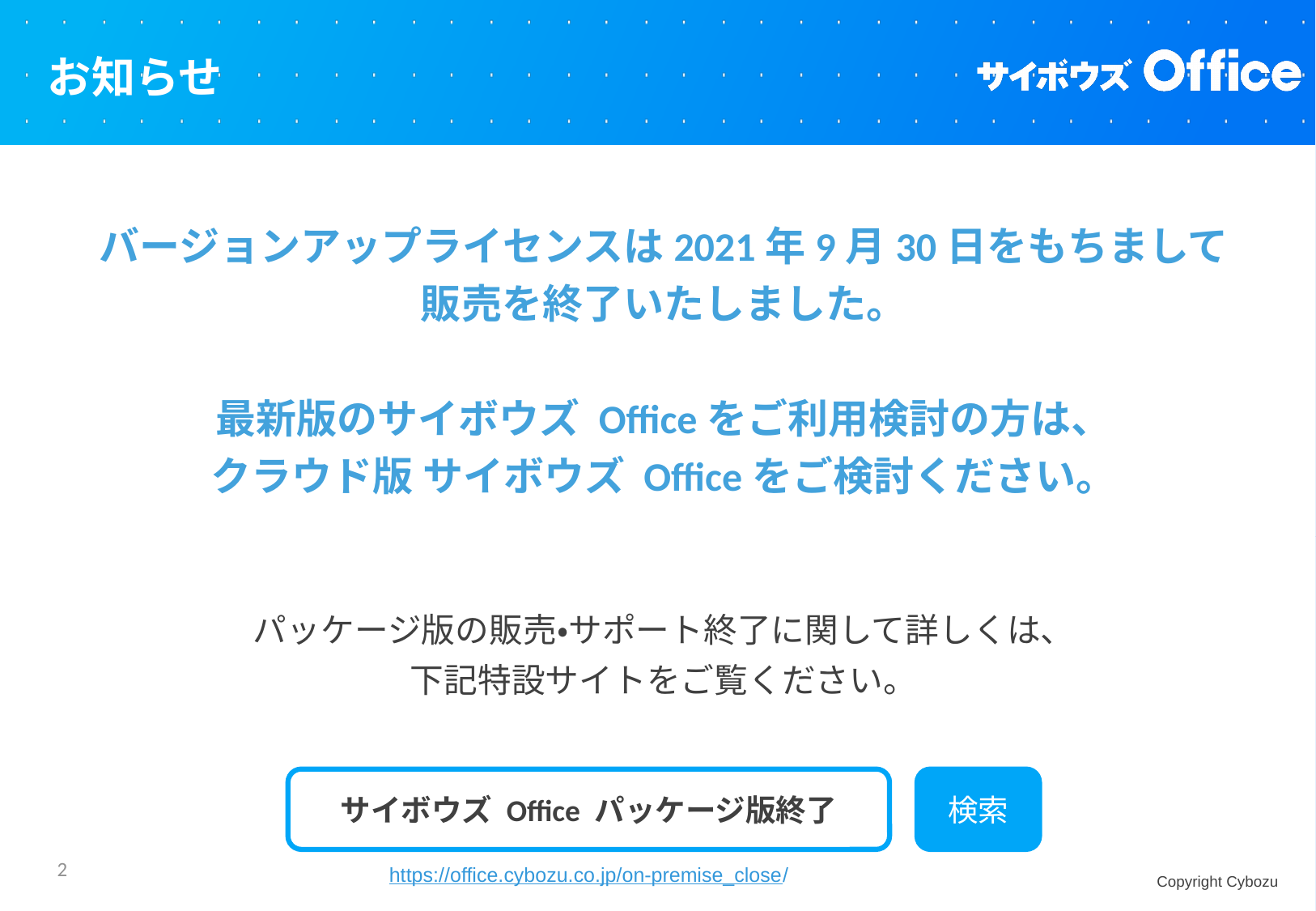

# お知らせ
バージョンアップライセンスは2021年9月30日をもちまして
販売を終了いたしました。

最新版のサイボウズ Officeをご利用検討の方は、
クラウド版 サイボウズ Officeをご検討ください。

パッケージ版の販売・サポート終了に関して詳しくは、
下記特設サイトをご覧ください。
サイボウズ Office パッケージ版終了
検索
2
https://office.cybozu.co.jp/on-premise_close/